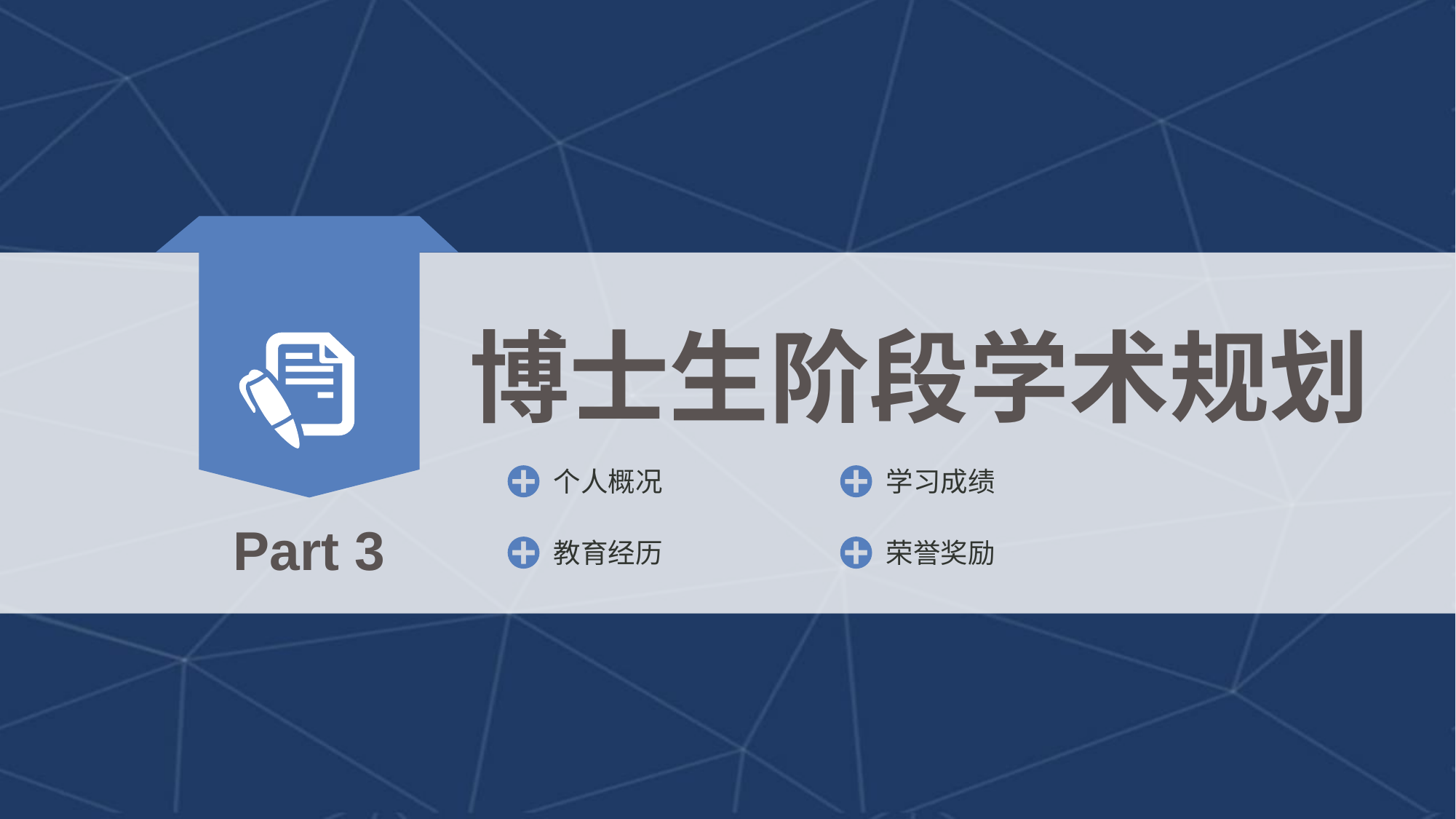

博士生阶段学术规划

个人概况
学习成绩

Part 3
教育经历
荣誉奖励